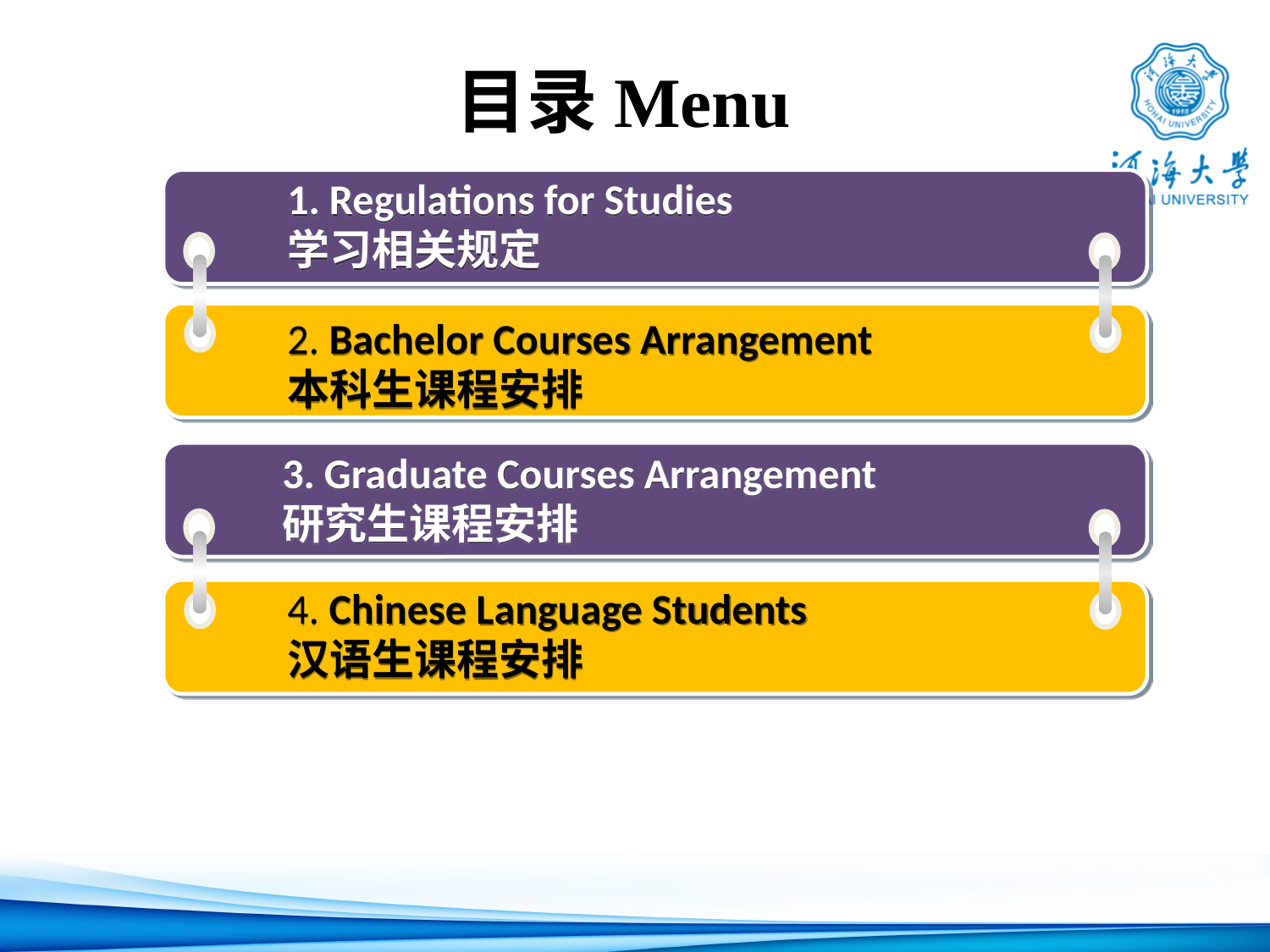

目录Menu
1. Regulations for Studies
学习相关规定

2. Bachelor Courses Arrangement
本科生课程安排
3. Graduate Courses Arrangement
研究生课程安排
4. Chinese Language Students
汉语生课程安排